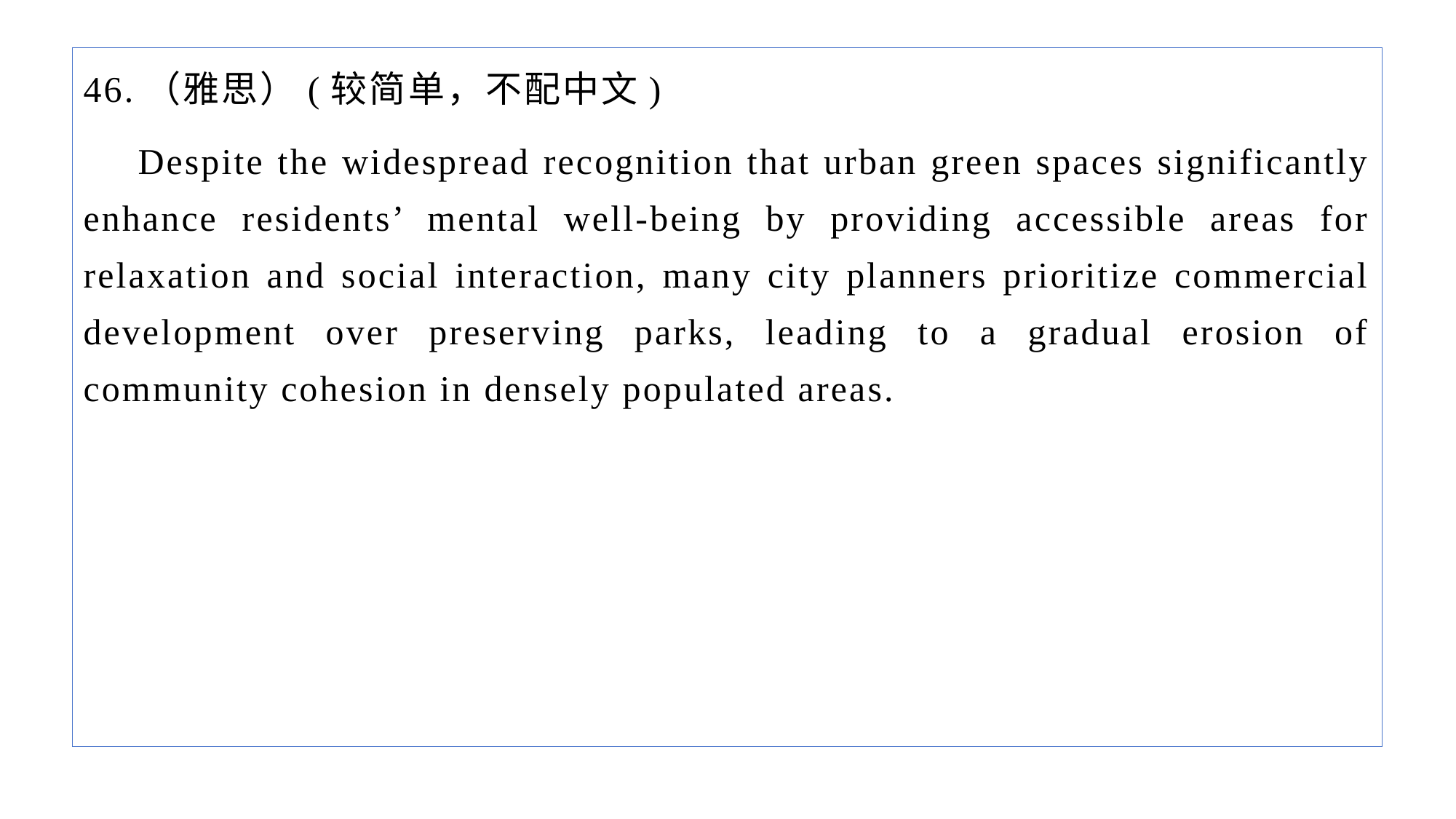

46.（雅思）(较简单，不配中文)
Despite the widespread recognition that urban green spaces significantly enhance residents’ mental well-being by providing accessible areas for relaxation and social interaction, many city planners prioritize commercial development over preserving parks, leading to a gradual erosion of community cohesion in densely populated areas.